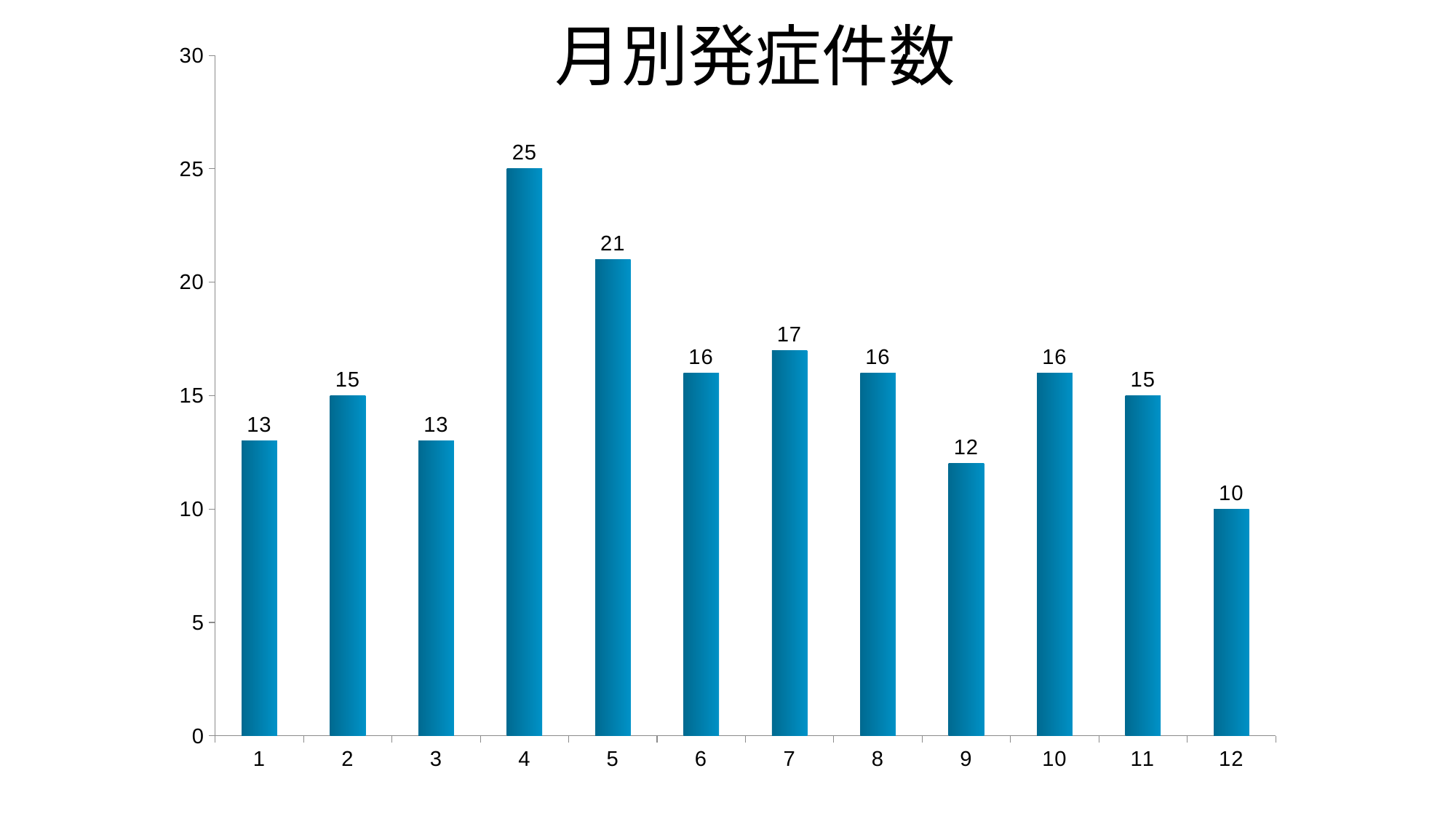

# 月別発症件数

### Chart

| Category |  |
|---|---|